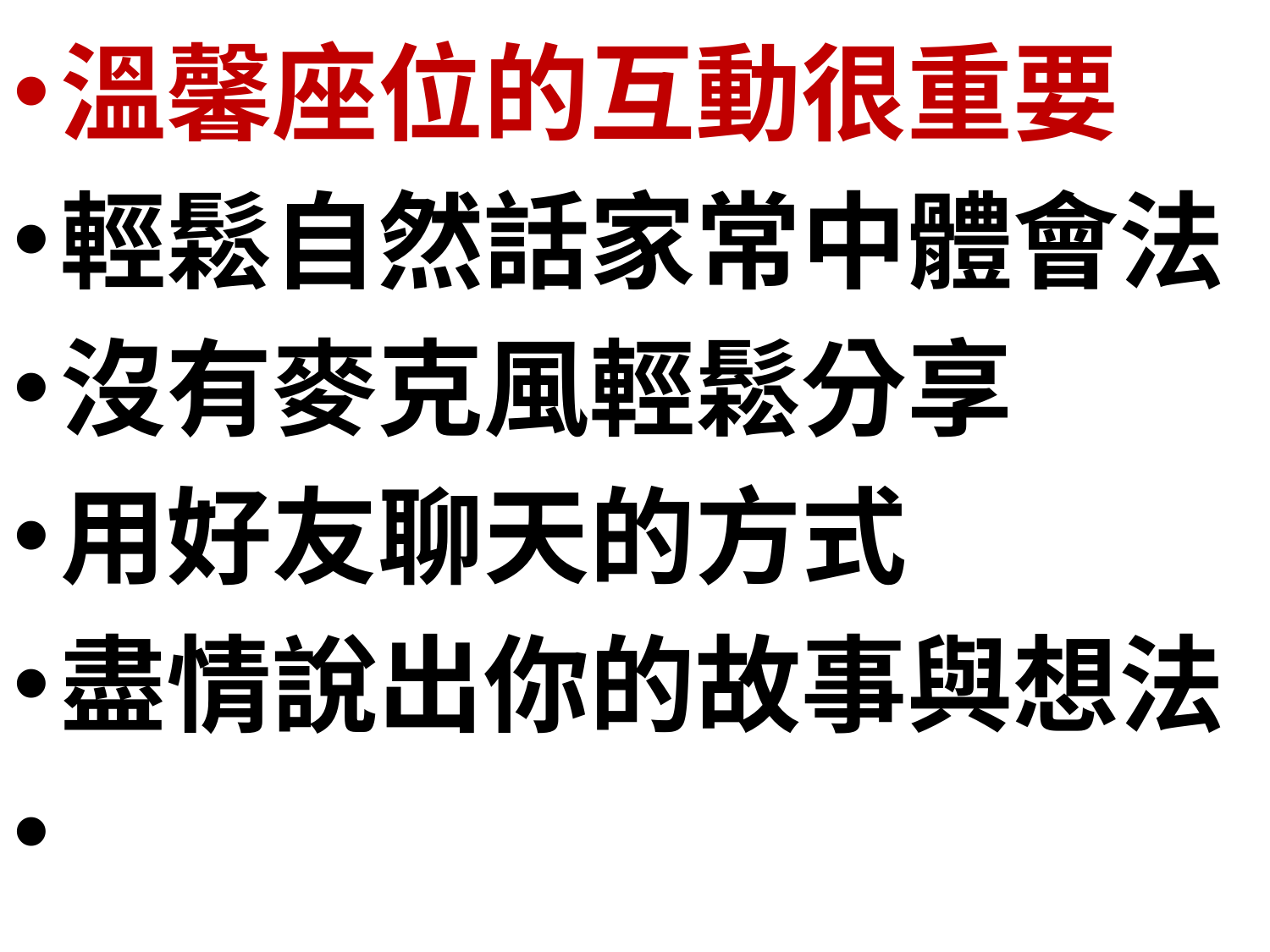

溫馨座位的互動很重要
輕鬆自然話家常中體會法
沒有麥克風輕鬆分享
用好友聊天的方式
盡情說出你的故事與想法